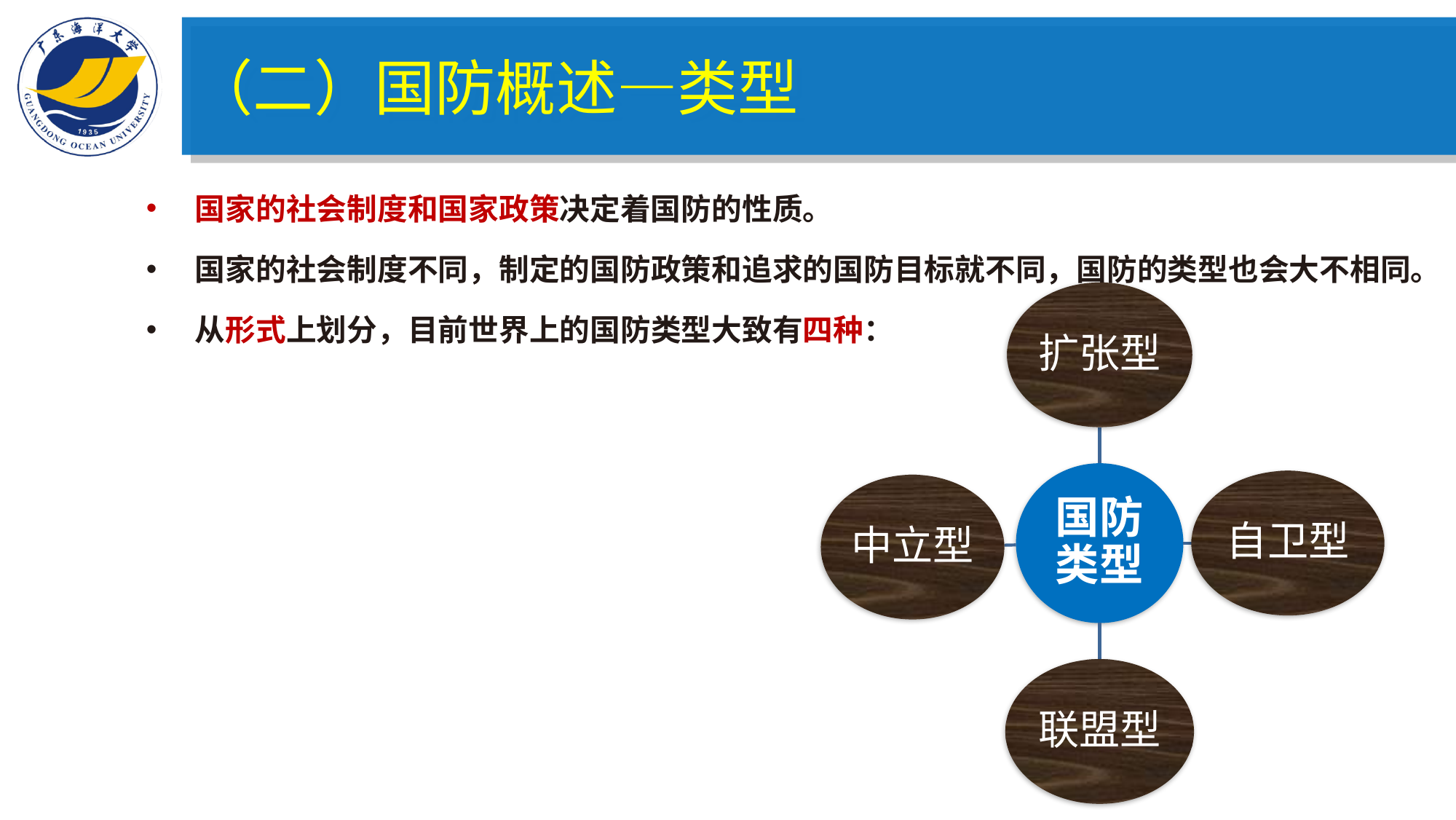

（二）国防概述—类型
国家的社会制度和国家政策决定着国防的性质。
国家的社会制度不同，制定的国防政策和追求的国防目标就不同，国防的类型也会大不相同。
从形式上划分，目前世界上的国防类型大致有四种：
国防类型

扩张型

自卫型

联盟型

中立型